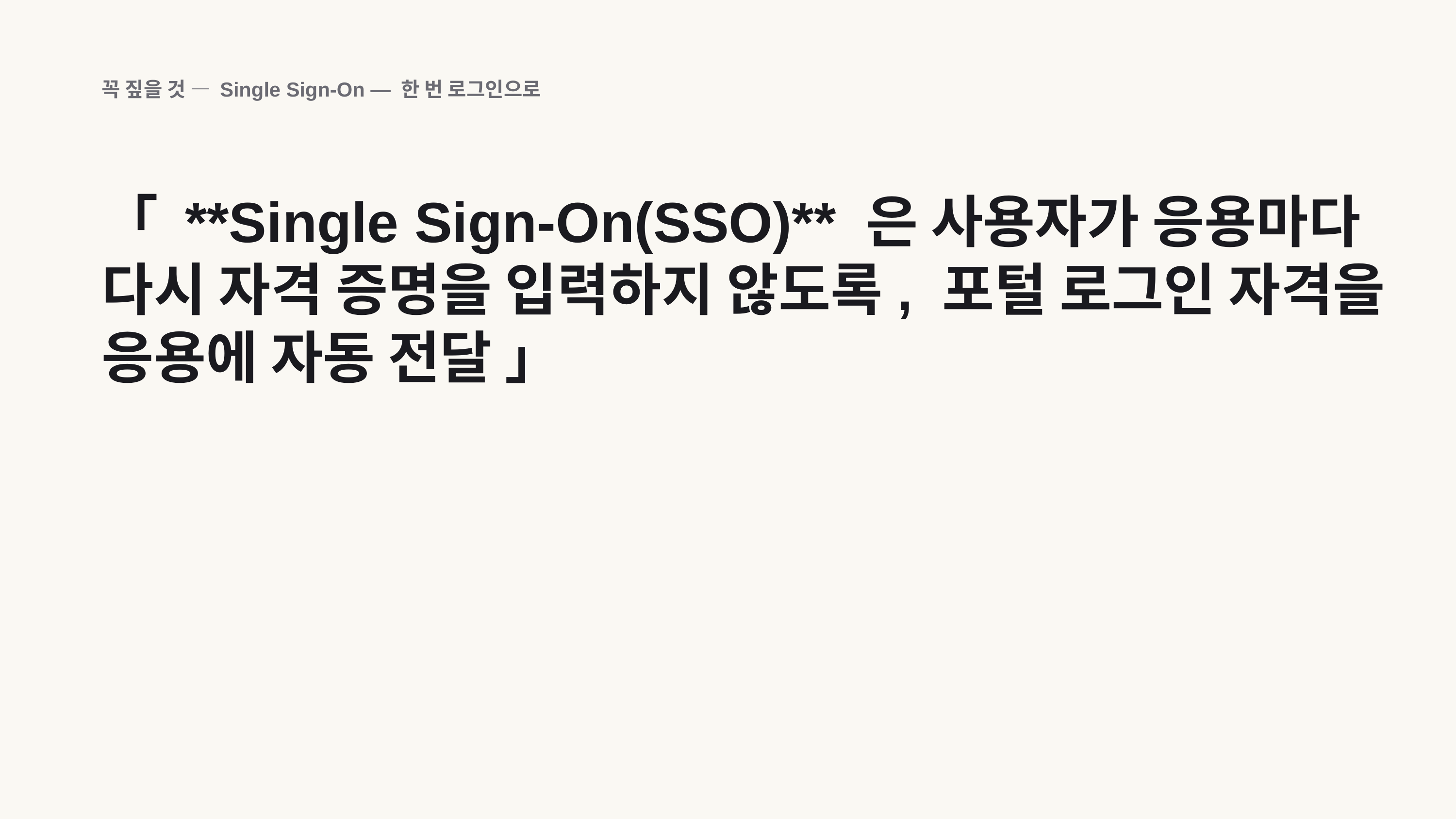

꼭 짚을 것 — Single Sign-On — 한 번 로그인으로
「 **Single Sign-On(SSO)** 은 사용자가 응용마다 다시 자격 증명을 입력하지 않도록, 포털 로그인 자격을 응용에 자동 전달 」